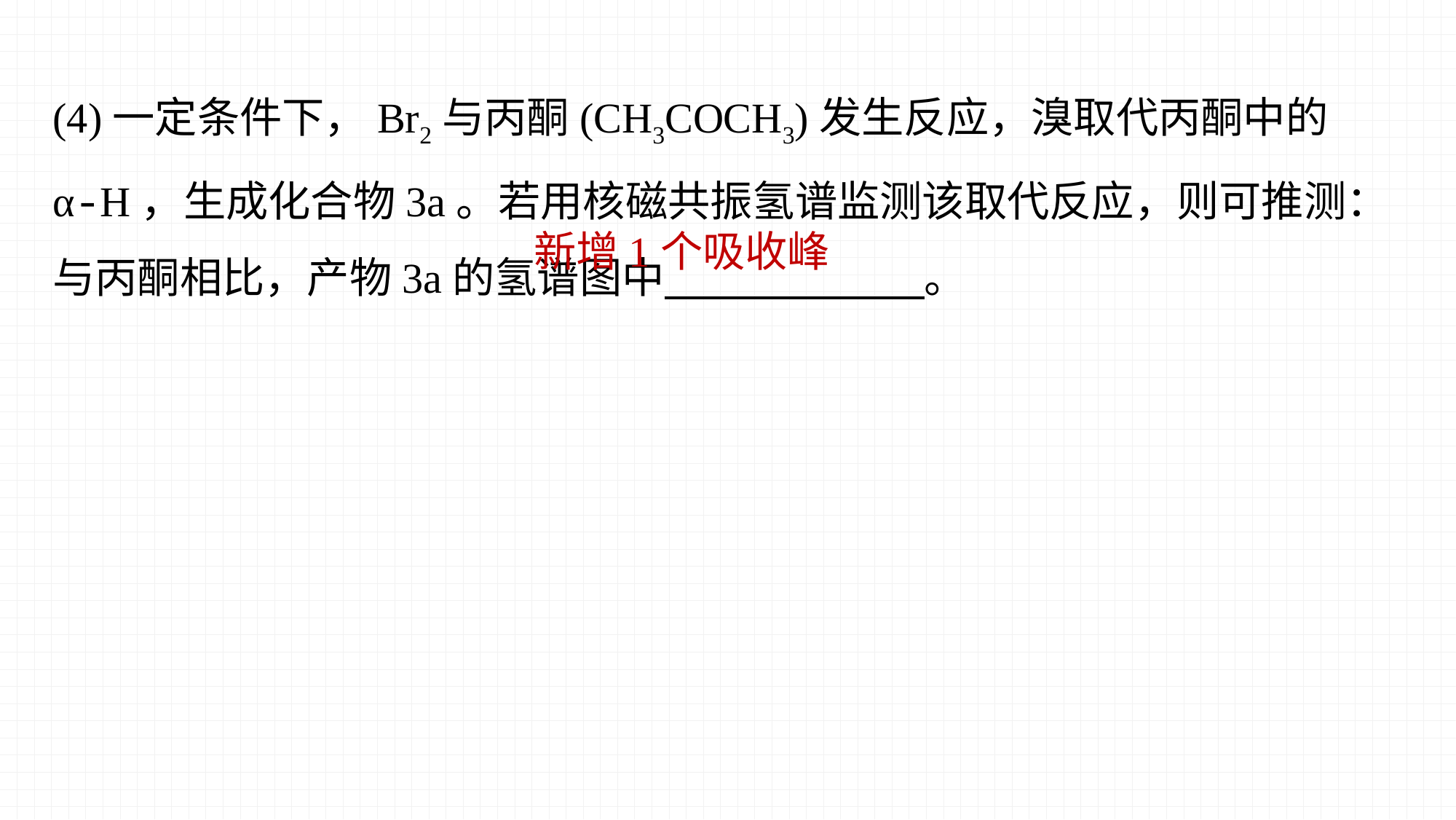

(4)一定条件下，Br2与丙酮(CH3COCH3)发生反应，溴取代丙酮中的α⁃H，生成化合物3a。若用核磁共振氢谱监测该取代反应，则可推测：与丙酮相比，产物3a的氢谱图中	                       　。
新增1个吸收峰